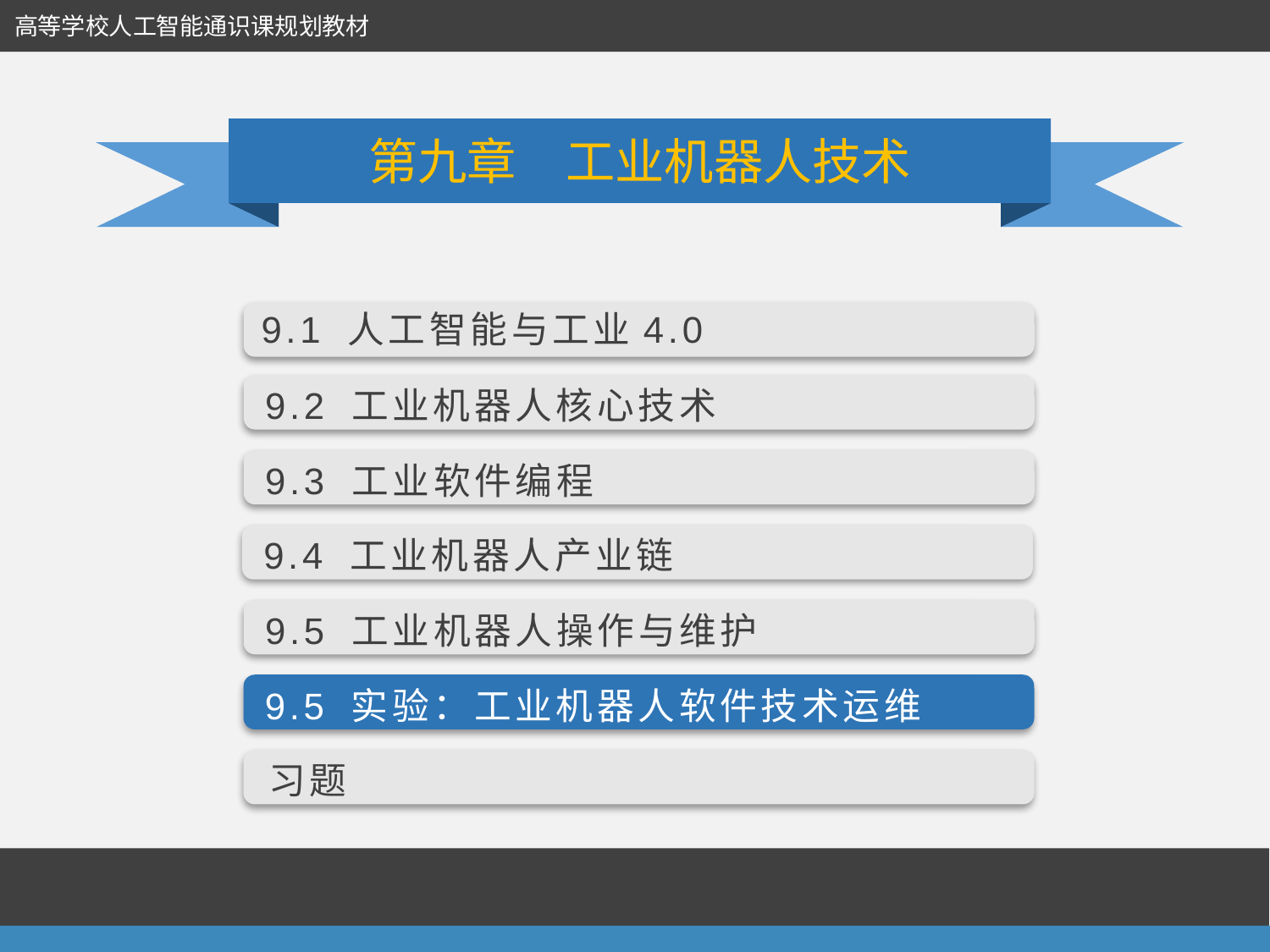

高等学校人工智能通识课规划教材

第九章　工业机器人技术
9.1 人工智能与工业4.0

9.2 工业机器人核心技术

9.3 工业软件编程

9.4 工业机器人产业链

9.5 工业机器人操作与维护

9.5 实验：工业机器人软件技术运维

习题